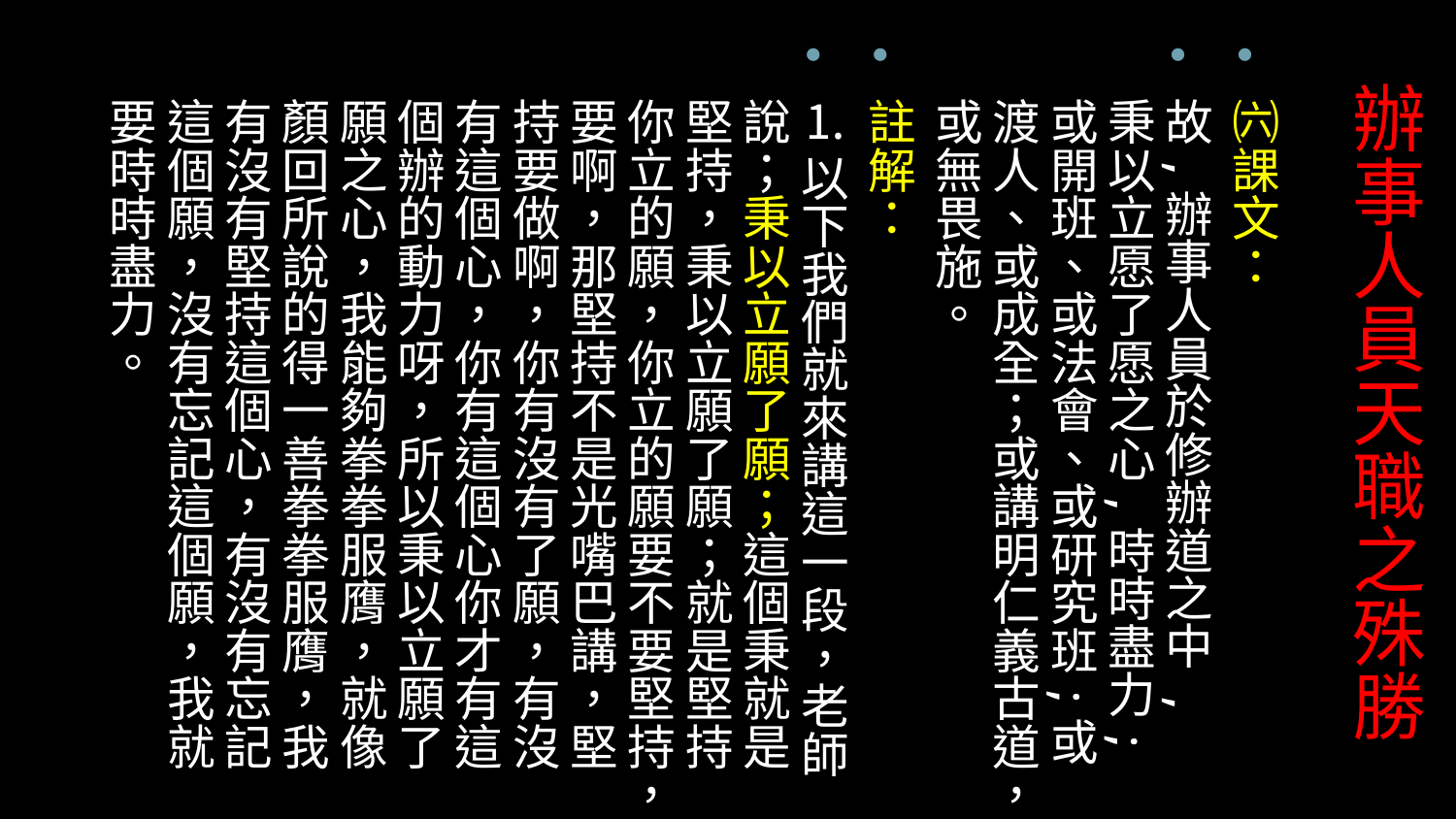

# 辦事人員天職之殊勝
㈥課文：
故,辦事人員於修辦道之中 , 秉以立愿了愿之心,時時盡力;或開班、或法會、或研究班;或渡人、或成全；或講明仁義古道，或無畏施。
註解：
⒈以下我們就來講這一段，老師說；秉以立願了願；這個秉就是堅持，秉以立願了願；就是堅持你立的願，你立的願要不要堅持，要啊，那堅持不是光嘴巴講，堅持要做啊，你有沒有了願，有沒有這個心，你有這個心你才有這個辦的動力呀，所以秉以立願了願之心，我能夠拳拳服膺，就像顏回所說的得一善拳拳服膺，我有沒有堅持這個心，有沒有忘記這個願，沒有忘記這個願，我就要時時盡力。